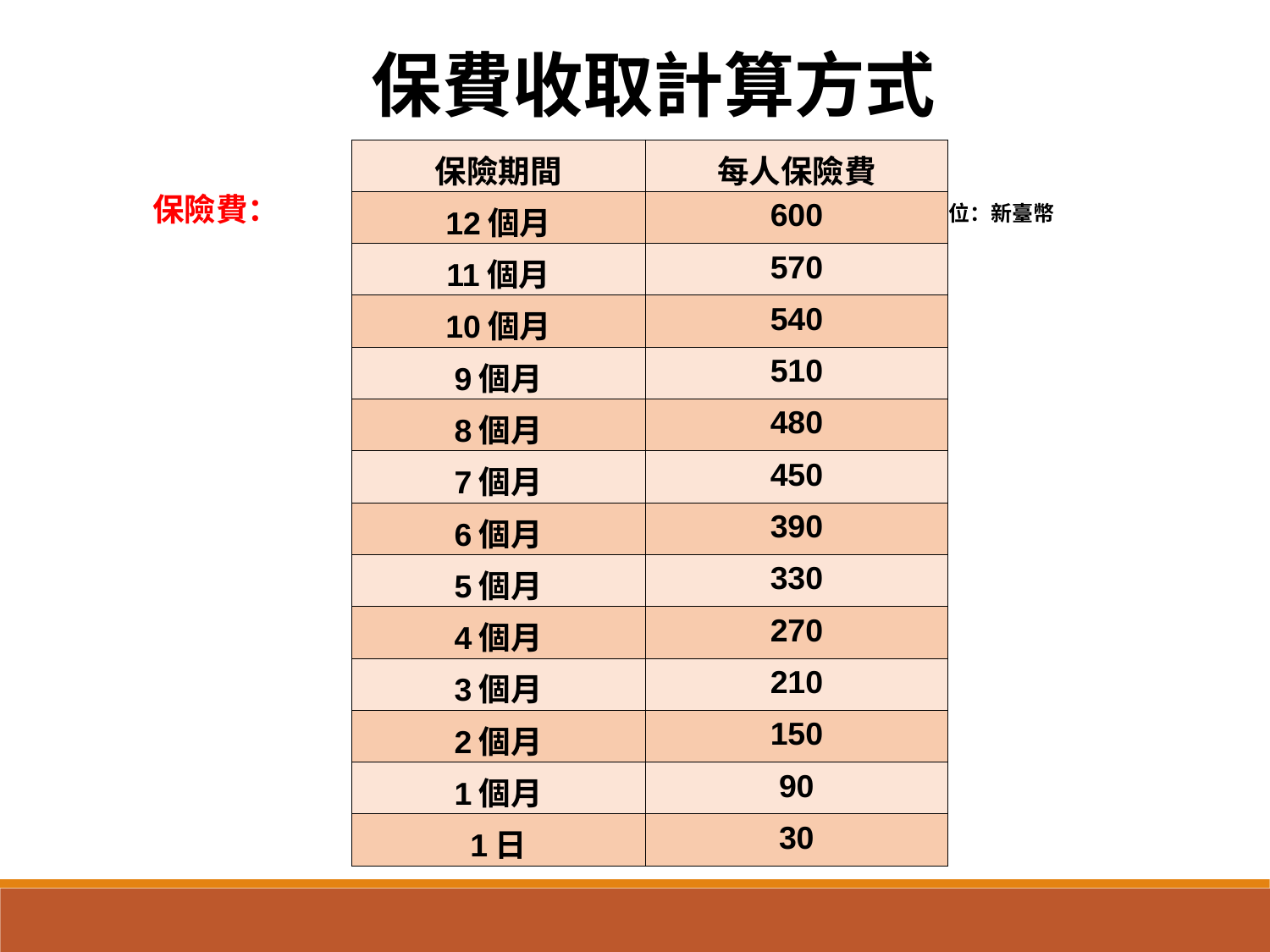

保費收取計算方式
| 保險期間 | 每人保險費 |
| --- | --- |
| 12個月 | 600 |
| 11個月 | 570 |
| 10個月 | 540 |
| 9個月 | 510 |
| 8個月 | 480 |
| 7個月 | 450 |
| 6個月 | 390 |
| 5個月 | 330 |
| 4個月 | 270 |
| 3個月 | 210 |
| 2個月 | 150 |
| 1個月 | 90 |
| 1日 | 30 |
保險費：                                                                                          單位：新臺幣